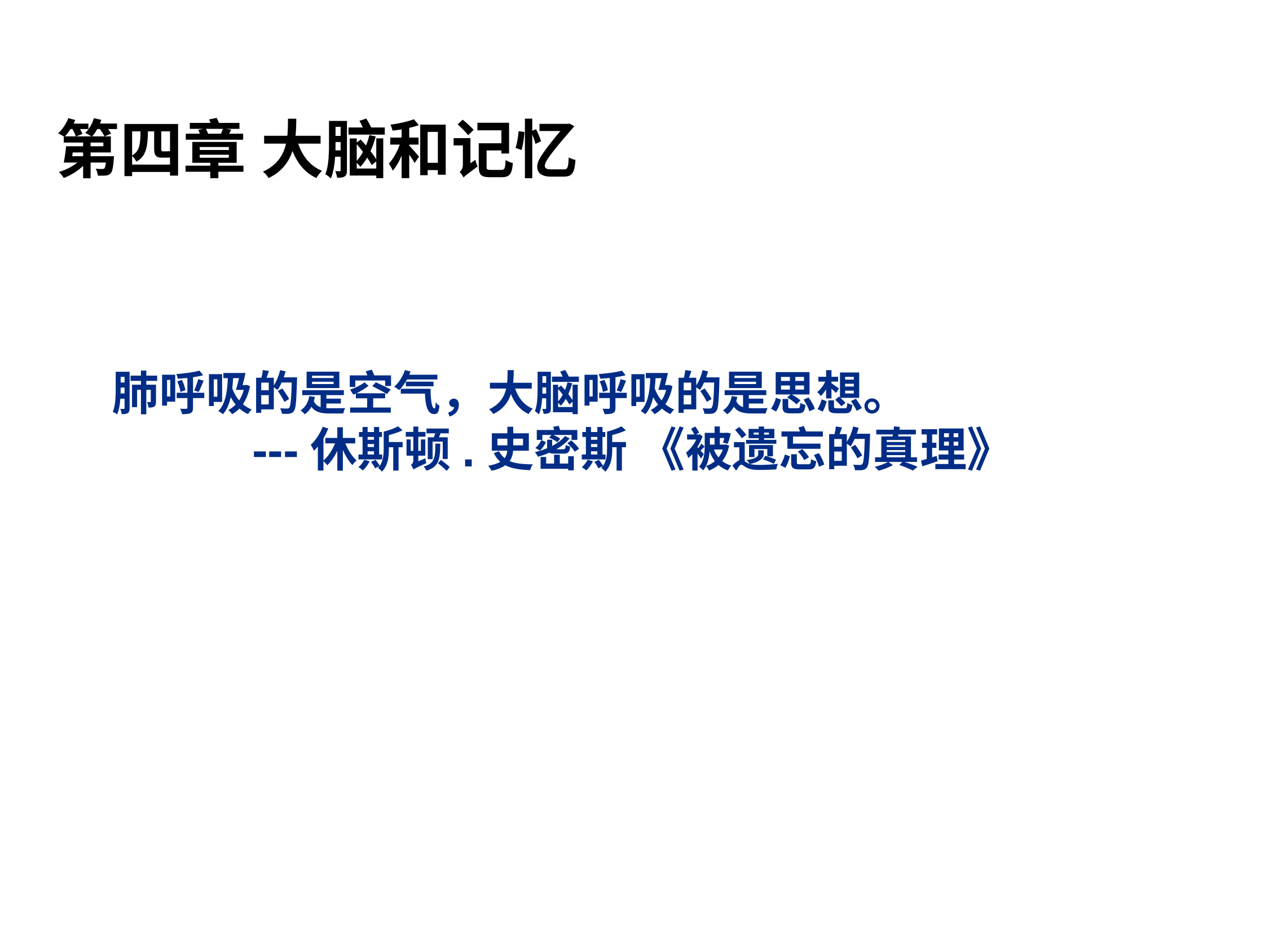

# 第四章 大脑和记忆
            肺呼吸的是空气，大脑呼吸的是思想。
                ---休斯顿.史密斯 《被遗忘的真理》